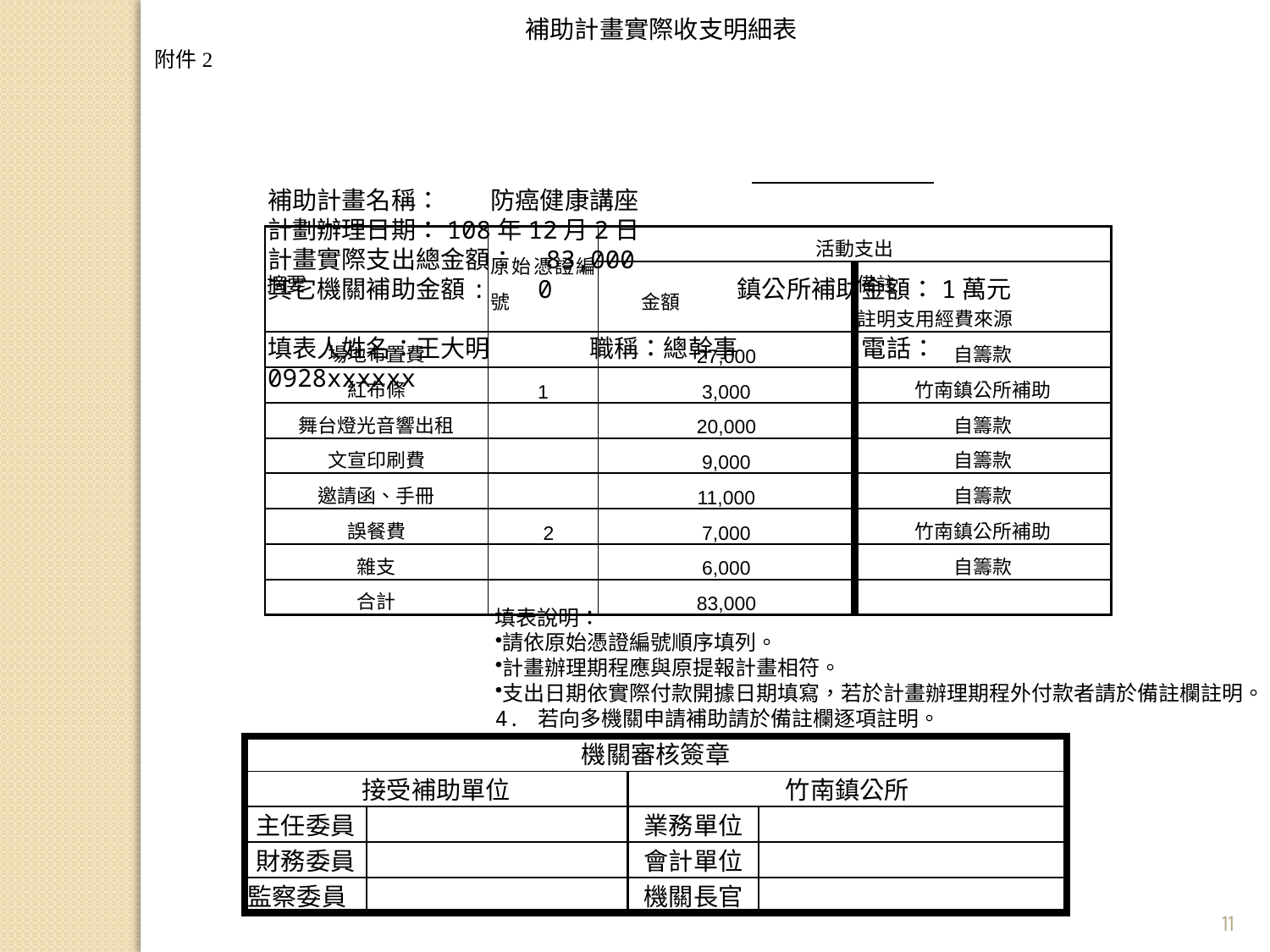

受補助單位名稱： 　XXX公寓大廈管理委員會
補助計畫名稱：　　防癌健康講座
計劃辦理日期：108年12月2日
計畫實際支出總金額：　83,000
其它機關補助金額: 　0　　　　　　　 鎮公所補助金額：1萬元
填表人姓名：王大明　　　　職稱：總幹事　　　　　電話：0928xxxxxx
補助計畫實際收支明細表
附件2
| 摘要 | 原始憑證編號 | 活動支出 |  |
| --- | --- | --- | --- |
|  |  | 金額 | 備註 註明支用經費來源 |
| 場地布置費 |  | 27,000 | 自籌款 |
| 紅布條 | 1 | 3,000 | 竹南鎮公所補助 |
| 舞台燈光音響出租 |  | 20,000 | 自籌款 |
| 文宣印刷費 |  | 9,000 | 自籌款 |
| 邀請函、手冊 |  | 11,000 | 自籌款 |
| 誤餐費 | 2 | 7,000 | 竹南鎮公所補助 |
| 雜支 |  | 6,000 | 自籌款 |
| 合計 |  | 83,000 |  |
填表說明：
請依原始憑證編號順序填列。
計畫辦理期程應與原提報計畫相符。
支出日期依實際付款開據日期填寫，若於計畫辦理期程外付款者請於備註欄註明。
4. 若向多機關申請補助請於備註欄逐項註明。
| 機關審核簽章 |  |  |  |
| --- | --- | --- | --- |
| 接受補助單位 |  | 竹南鎮公所 |  |
| 主任委員 |  | 業務單位 |  |
| 財務委員 |  | 會計單位 |  |
| 監察委員 |  | 機關長官 |  |
11